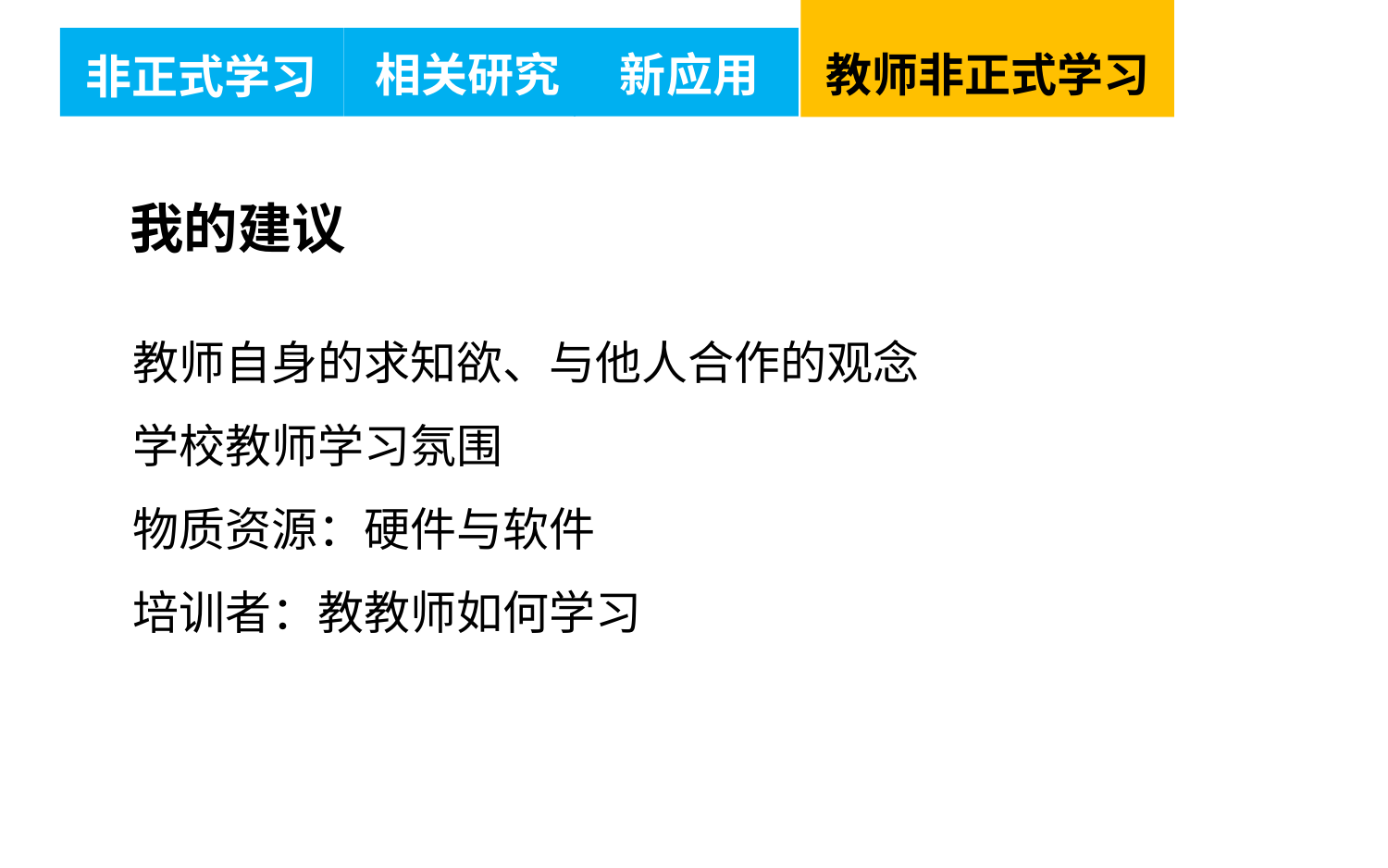

我的建议
教师自身的求知欲、与他人合作的观念
学校教师学习氛围
物质资源：硬件与软件
培训者：教教师如何学习